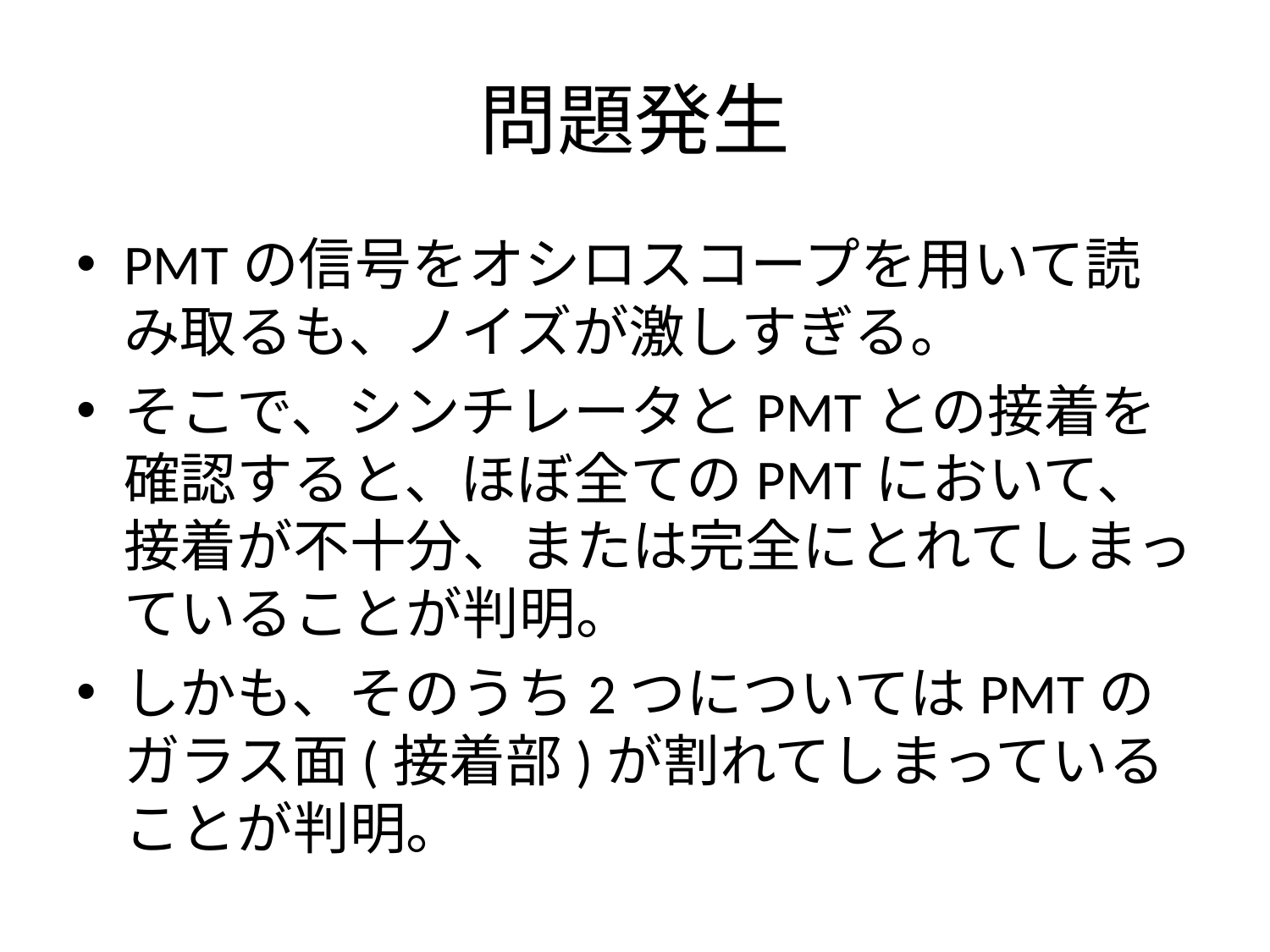

# 問題発生
PMTの信号をオシロスコープを用いて読み取るも、ノイズが激しすぎる。
そこで、シンチレータとPMTとの接着を確認すると、ほぼ全てのPMTにおいて、接着が不十分、または完全にとれてしまっていることが判明。
しかも、そのうち2つについてはPMTのガラス面(接着部)が割れてしまっていることが判明。